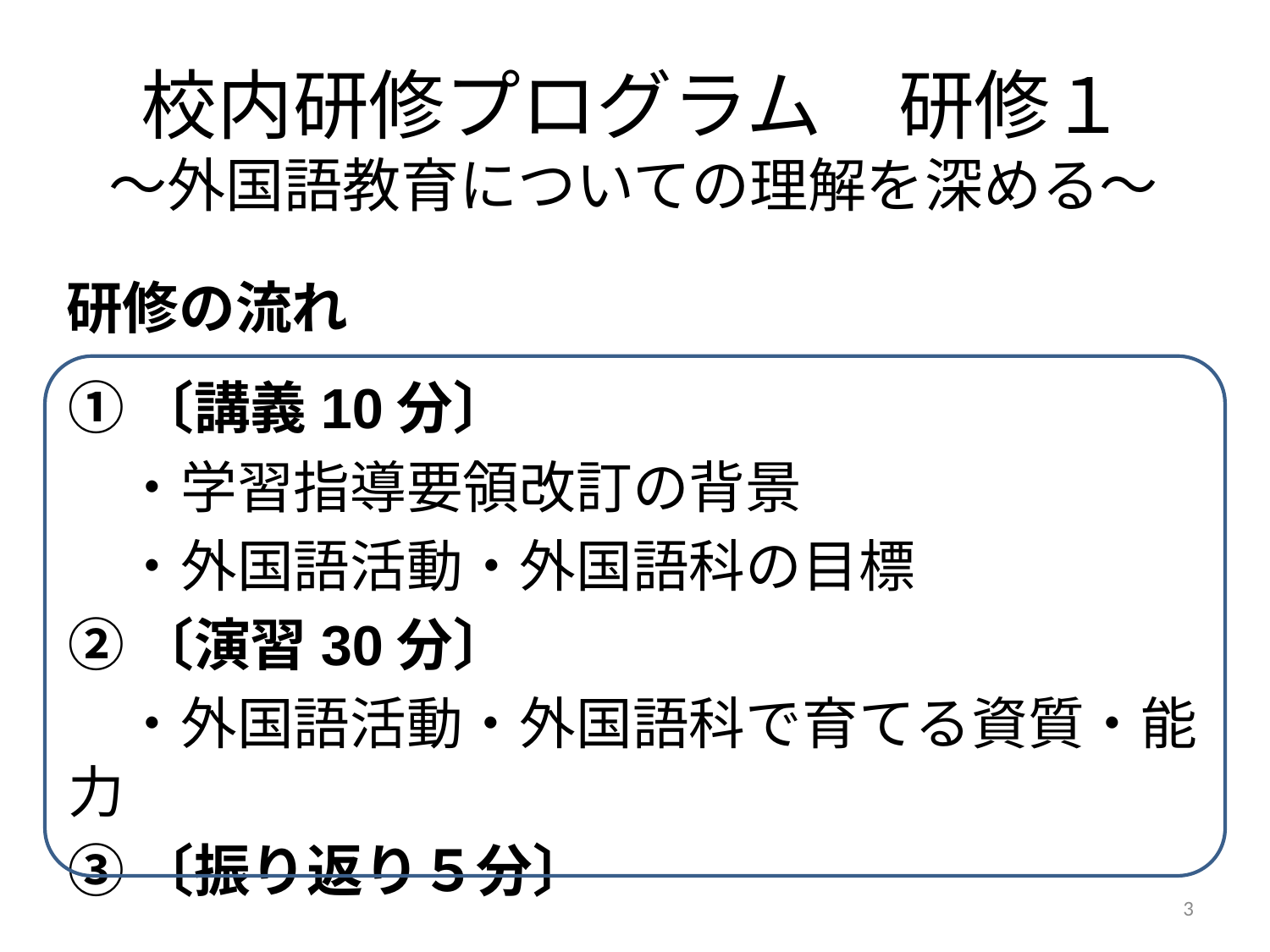

校内研修プログラム　研修１
～外国語教育についての理解を深める～
研修の流れ

①〔講義10分〕
　・学習指導要領改訂の背景
　・外国語活動・外国語科の目標
②〔演習30分〕
　・外国語活動・外国語科で育てる資質・能力
③〔振り返り５分〕
3